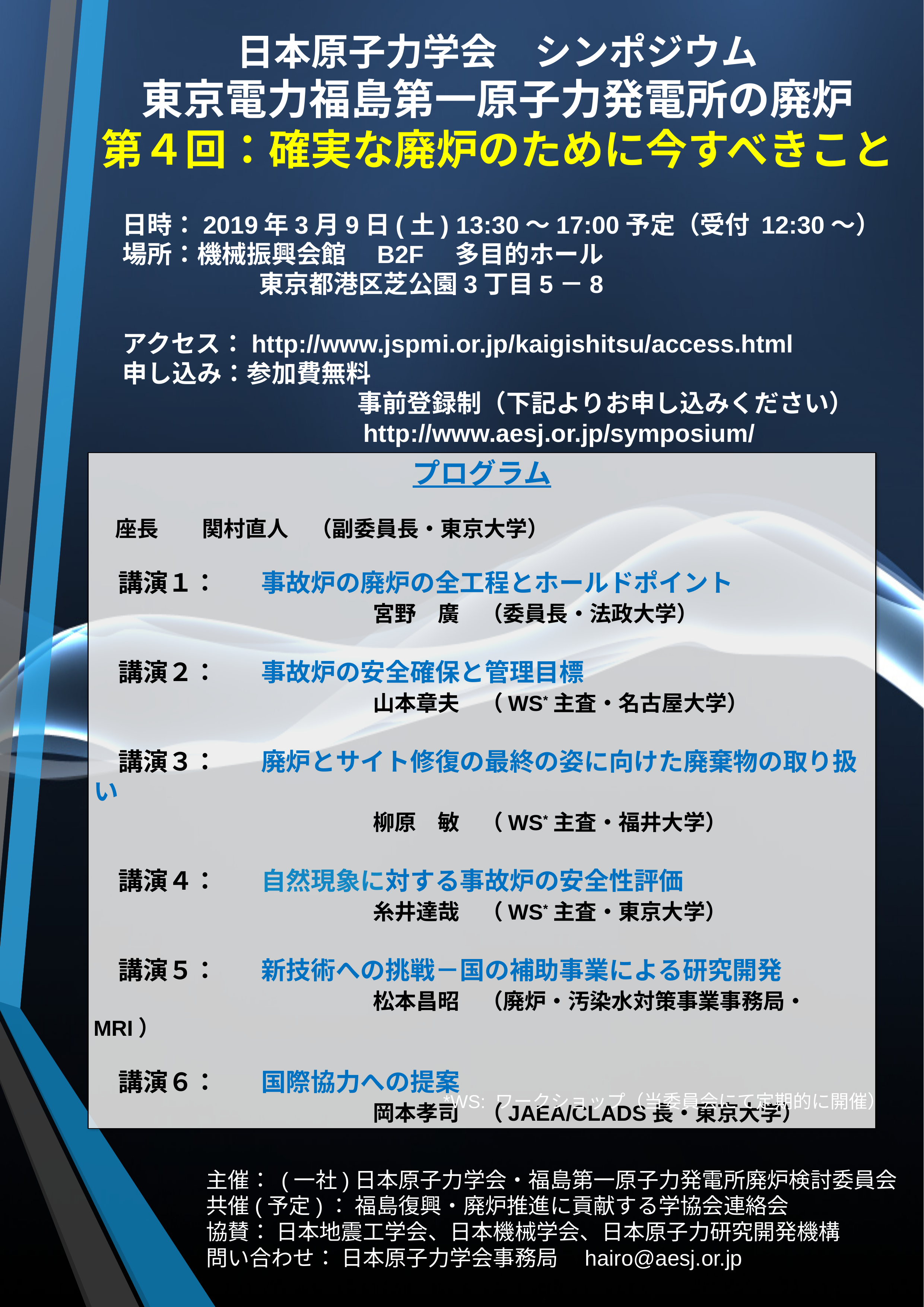

# 日本原子力学会　シンポジウム 東京電力福島第一原子力発電所の廃炉 第４回：確実な廃炉のために今すべきこと
日時：2019年3月9日(土) 13:30～17:00予定（受付 12:30～）
場所：機械振興会館　B2F　多目的ホール
		　東京都港区芝公園3丁目5－8
		　アクセス：http://www.jspmi.or.jp/kaigishitsu/access.html
申し込み：参加費無料
		　		  事前登録制（下記よりお申し込みください）
		　		  http://www.aesj.or.jp/symposium/
プログラム

　座長　　関村直人　（副委員長・東京大学）

　講演１：	事故炉の廃炉の全工程とホールドポイント
		 			宮野　廣　（委員長・法政大学）

　講演２：	事故炉の安全確保と管理目標
		 			山本章夫　（WS*主査・名古屋大学）

　講演３：	廃炉とサイト修復の最終の姿に向けた廃棄物の取り扱い
					柳原　敏　（WS*主査・福井大学）

　講演４：	自然現象に対する事故炉の安全性評価
		 			糸井達哉　（WS*主査・東京大学）

　講演５：	新技術への挑戦－国の補助事業による研究開発
		 			松本昌昭　（廃炉・汚染水対策事業事務局・MRI）

　講演６：	国際協力への提案
		 			岡本孝司　（JAEA/CLADS長・東京大学）
*WS: ワークショップ（当委員会にて定期的に開催）
主催： (一社)日本原子力学会・福島第一原子力発電所廃炉検討委員会
共催(予定)： 福島復興・廃炉推進に貢献する学協会連絡会
協賛： 日本地震工学会、日本機械学会、日本原子力研究開発機構
問い合わせ： 日本原子力学会事務局　hairo@aesj.or.jp